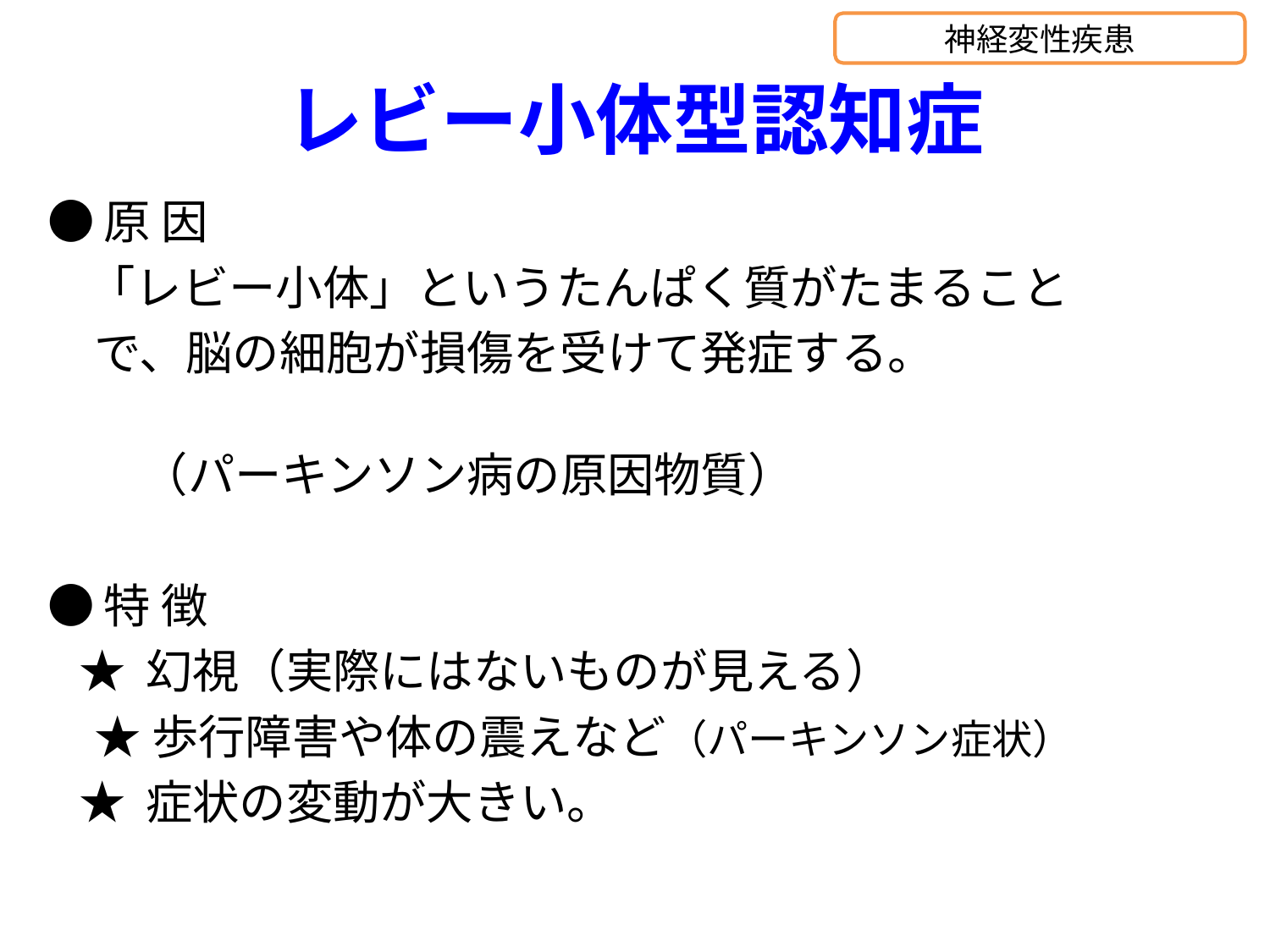

神経変性疾患
# レビー小体型認知症
●原 因
   「レビー小体」というたんぱく質がたまること
　で、脳の細胞が損傷を受けて発症する。
　　（パーキンソン病の原因物質）

●特 徴
   ★ 幻視（実際にはないものが見える）
　★ 歩行障害や体の震えなど（パーキンソン症状）
   ★ 症状の変動が大きい。